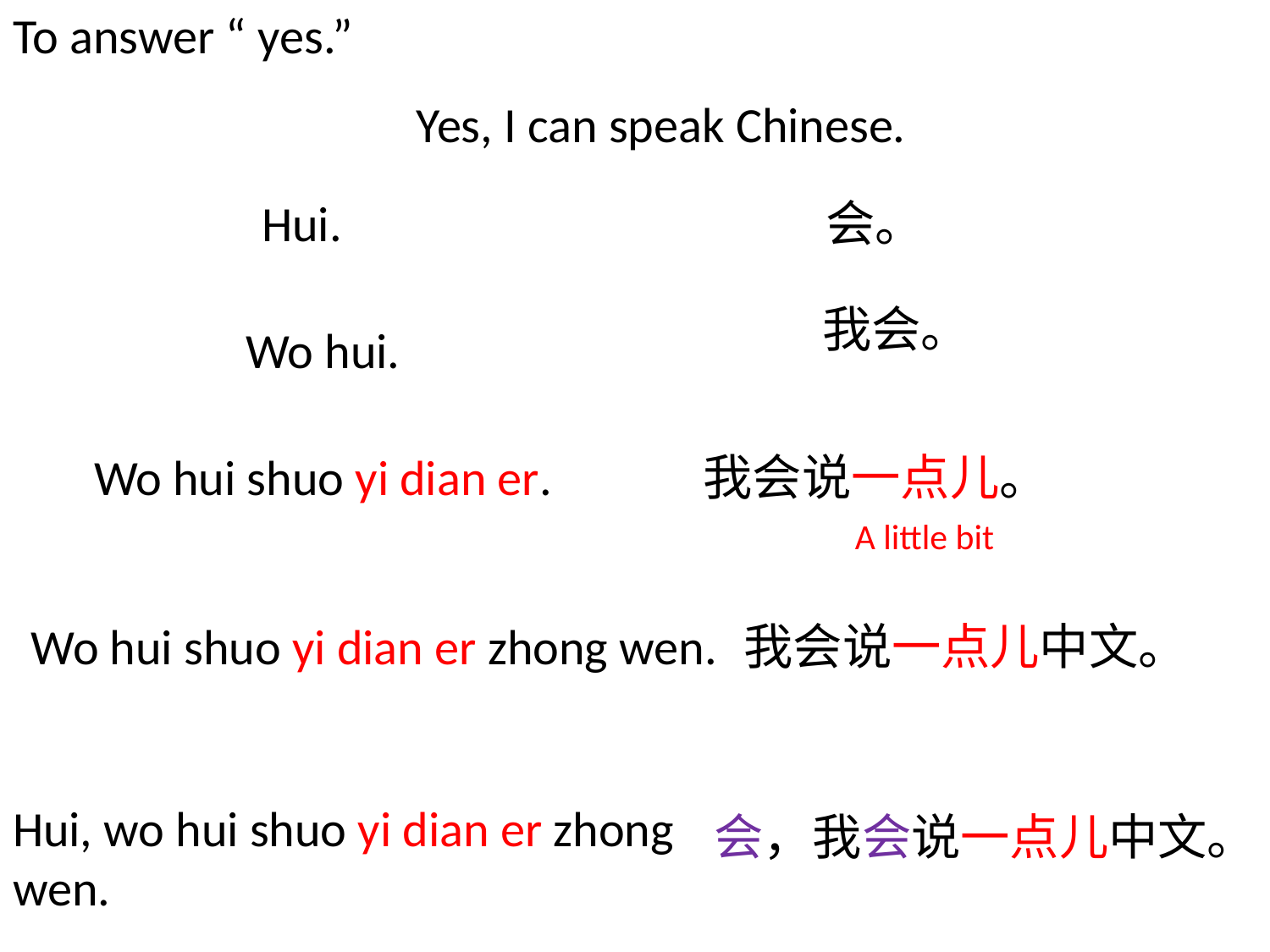

# To answer “ yes.”
Yes, I can speak Chinese.
Hui.
会。
我会。
Wo hui.
Wo hui shuo yi dian er.
我会说一点儿。
A little bit
Wo hui shuo yi dian er zhong wen.
我会说一点儿中文。
会，我会说一点儿中文。
Hui, wo hui shuo yi dian er zhong wen.